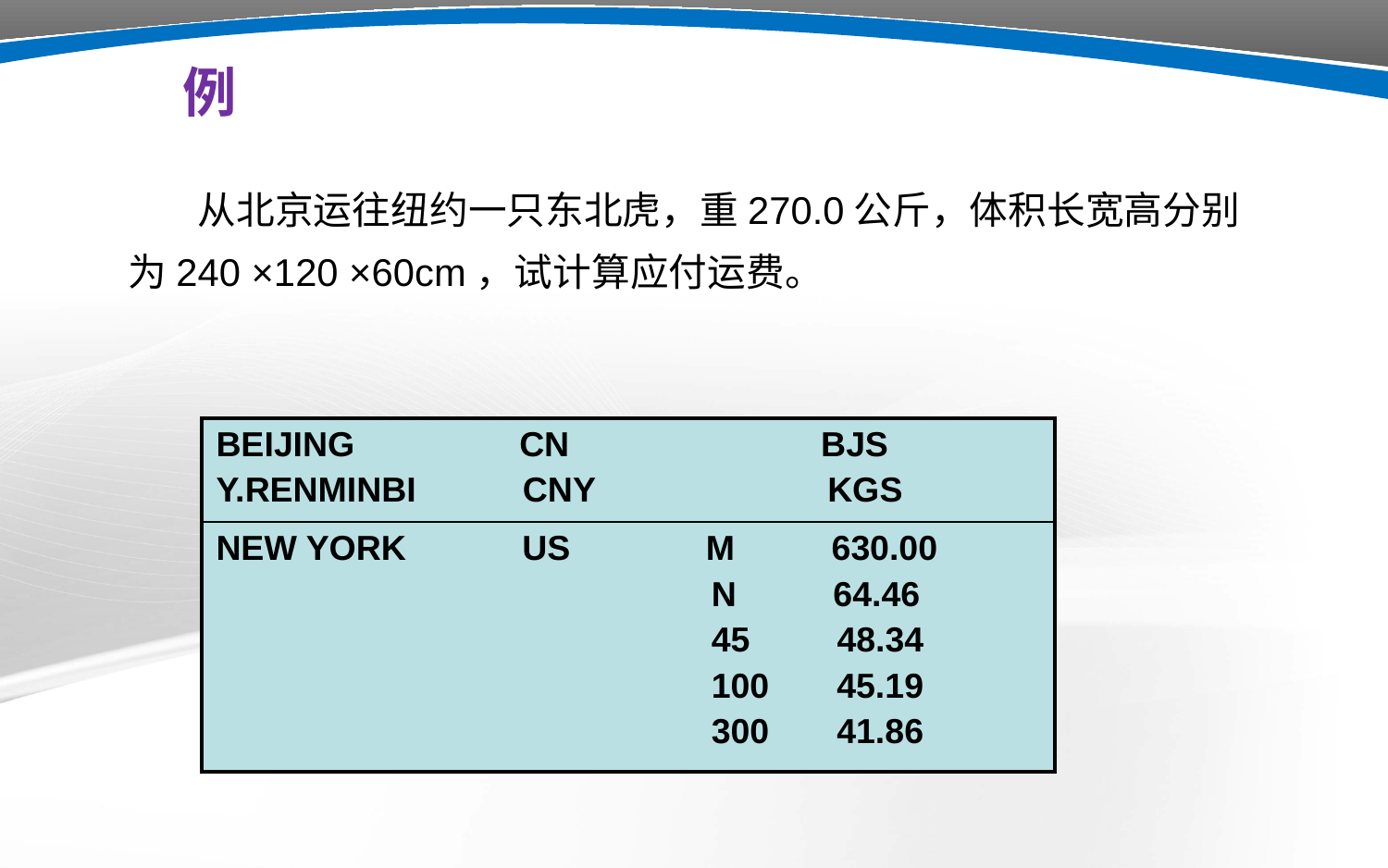

例
从北京运往纽约一只东北虎，重270.0公斤，体积长宽高分别为240 ×120 ×60cm，试计算应付运费。
| BEIJING CN BJS Y.RENMINBI CNY KGS |
| --- |
| NEW YORK US M 630.00 N 64.46 45 48.34 100 45.19 300 41.86 |